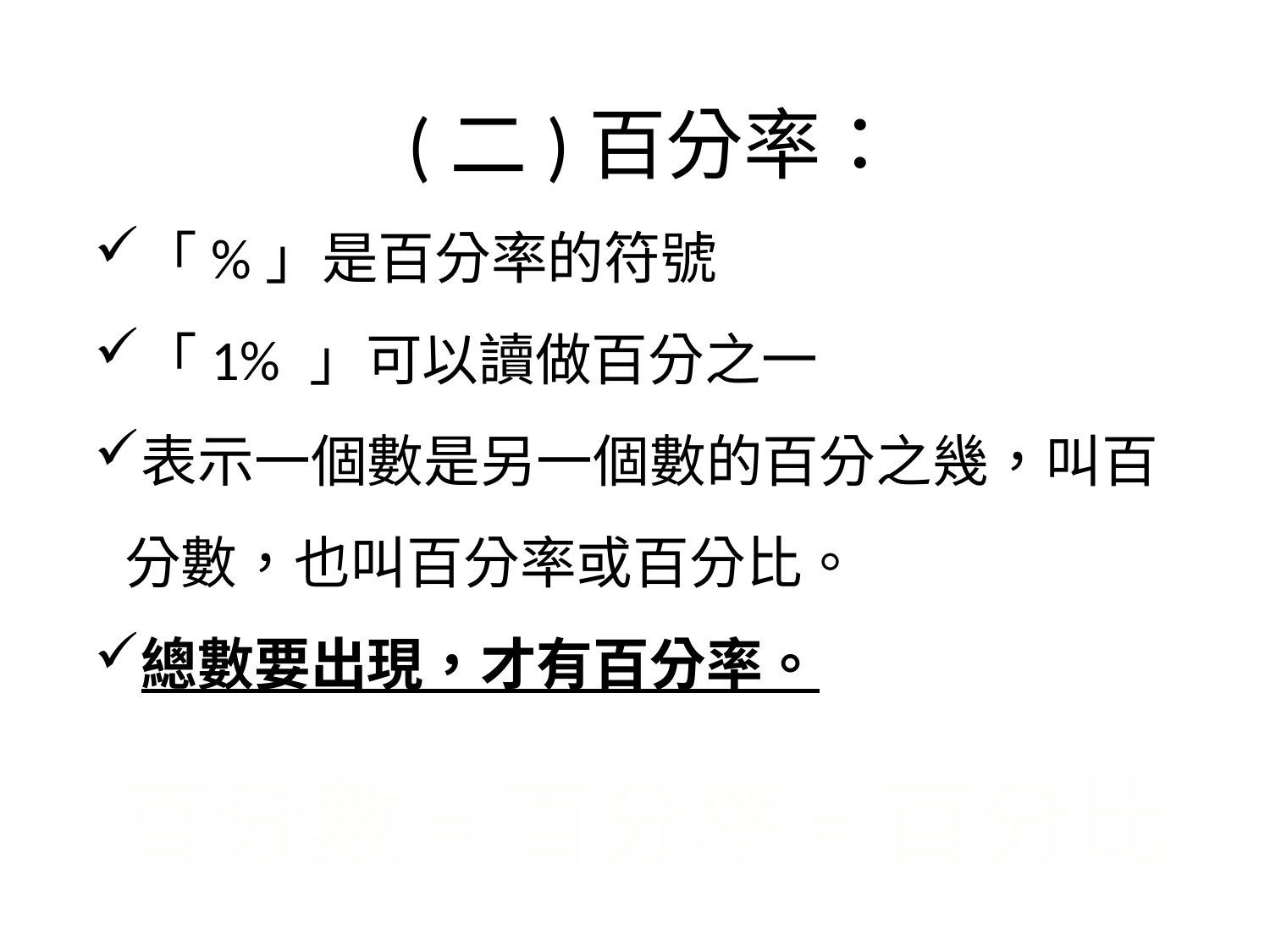

(二)百分率：
「%」是百分率的符號
「1% 」可以讀做百分之一
表示一個數是另一個數的百分之幾，叫百分數，也叫百分率或百分比。
總數要出現，才有百分率。

百分數=百分率=百分比